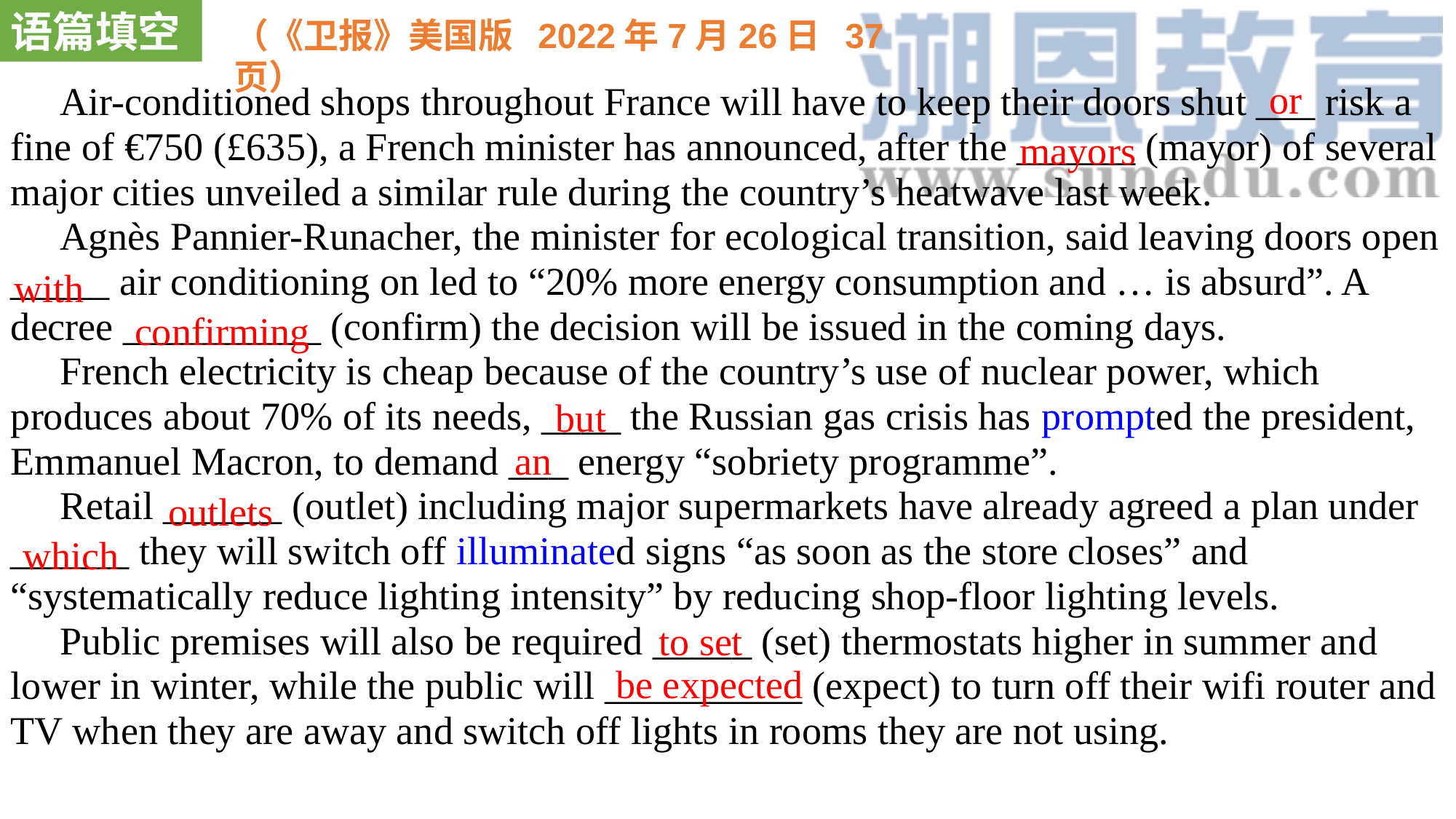

语篇填空
（《卫报》美国版  2022年7月26日  37页）
     Air-conditioned shops throughout France will have to keep their doors shut ___ risk a fine of €750 (£635), a French minister has announced, after the ______ (mayor) of several major cities unveiled a similar rule during the country’s heatwave last week.
     Agnès Pannier-Runacher, the minister for ecological transition, said leaving doors open _____ air conditioning on led to “20% more energy consumption and … is absurd”. A decree __________ (confirm) the decision will be issued in the coming days.
     French electricity is cheap because of the country’s use of nuclear power, which produces about 70% of its needs, ____ the Russian gas crisis has prompted the president, Emmanuel Macron, to demand ___ energy “sobriety programme”.
     Retail ______ (outlet) including major supermarkets have already agreed a plan under ______ they will switch off illuminated signs “as soon as the store closes” and “systematically reduce lighting intensity” by reducing shop-floor lighting levels.
     Public premises will also be required _____ (set) thermostats higher in summer and lower in winter, while the public will __________ (expect) to turn off their wifi router and TV when they are away and switch off lights in rooms they are not using.
or
mayors
with
confirming
but
an
outlets
which
to set
be expected